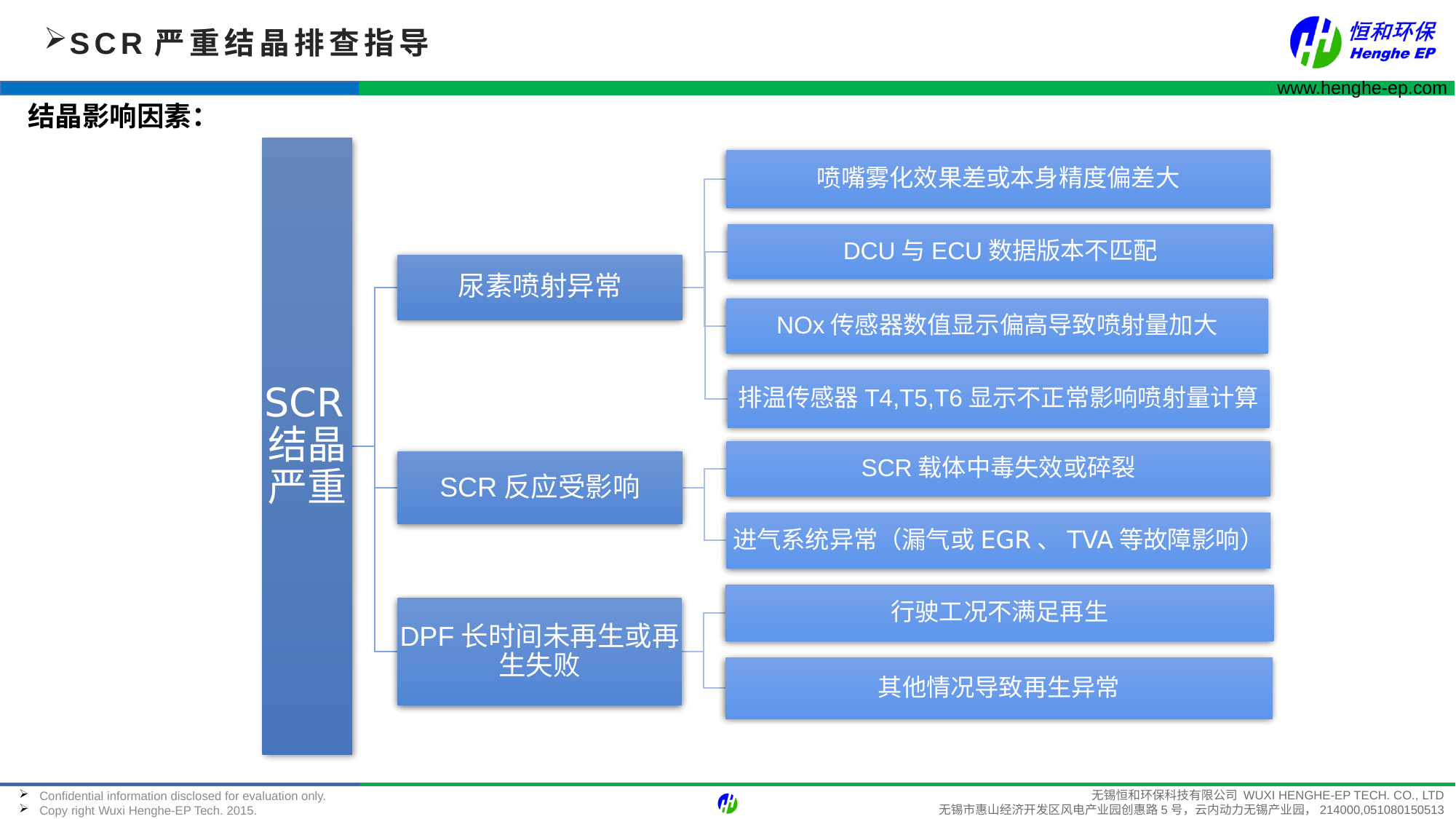

# SCR严重结晶排查指导
结晶影响因素：

SCR结晶严重
尿素喷射异常
喷嘴雾化效果差或本身精度偏差大
排温传感器T4,T5,T6显示不正常影响喷射量计算
NOx传感器数值显示偏高导致喷射量加大
DCU与ECU数据版本不匹配
SCR反应受影响
SCR载体中毒失效或碎裂
进气系统异常（漏气或EGR、TVA等故障影响）
DPF长时间未再生或再生失败
行驶工况不满足再生
其他情况导致再生异常